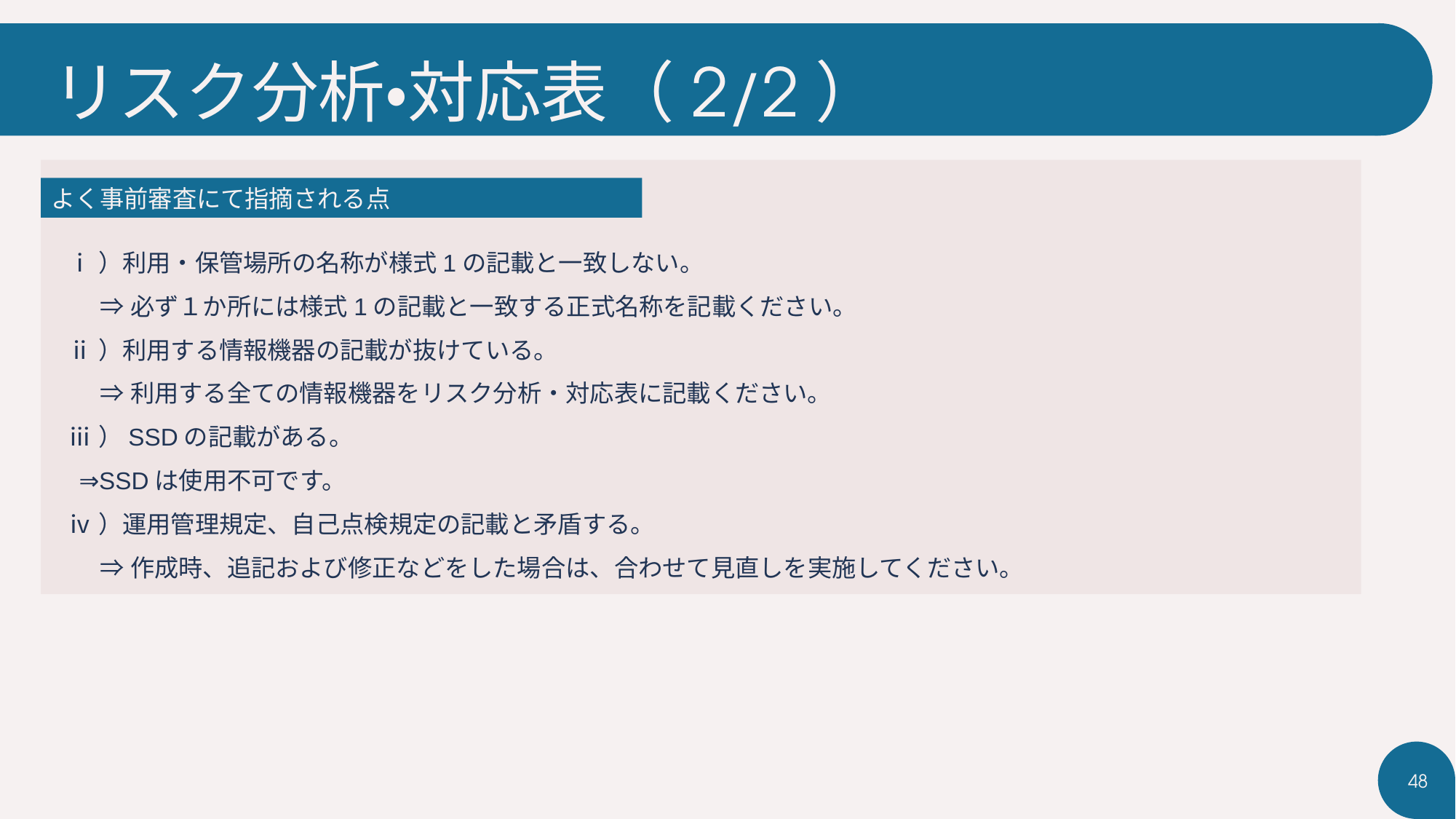

# リスク分析・対応表（2/2）

よく事前審査にて指摘される点
ⅰ）利用・保管場所の名称が様式1の記載と一致しない。
⇒必ず１か所には様式1の記載と一致する正式名称を記載ください。
ⅱ）利用する情報機器の記載が抜けている。
⇒利用する全ての情報機器をリスク分析・対応表に記載ください。
ⅲ）SSDの記載がある。
⇒SSDは使用不可です。
ⅳ）運用管理規定、自己点検規定の記載と矛盾する。
⇒作成時、追記および修正などをした場合は、合わせて見直しを実施してください。

48